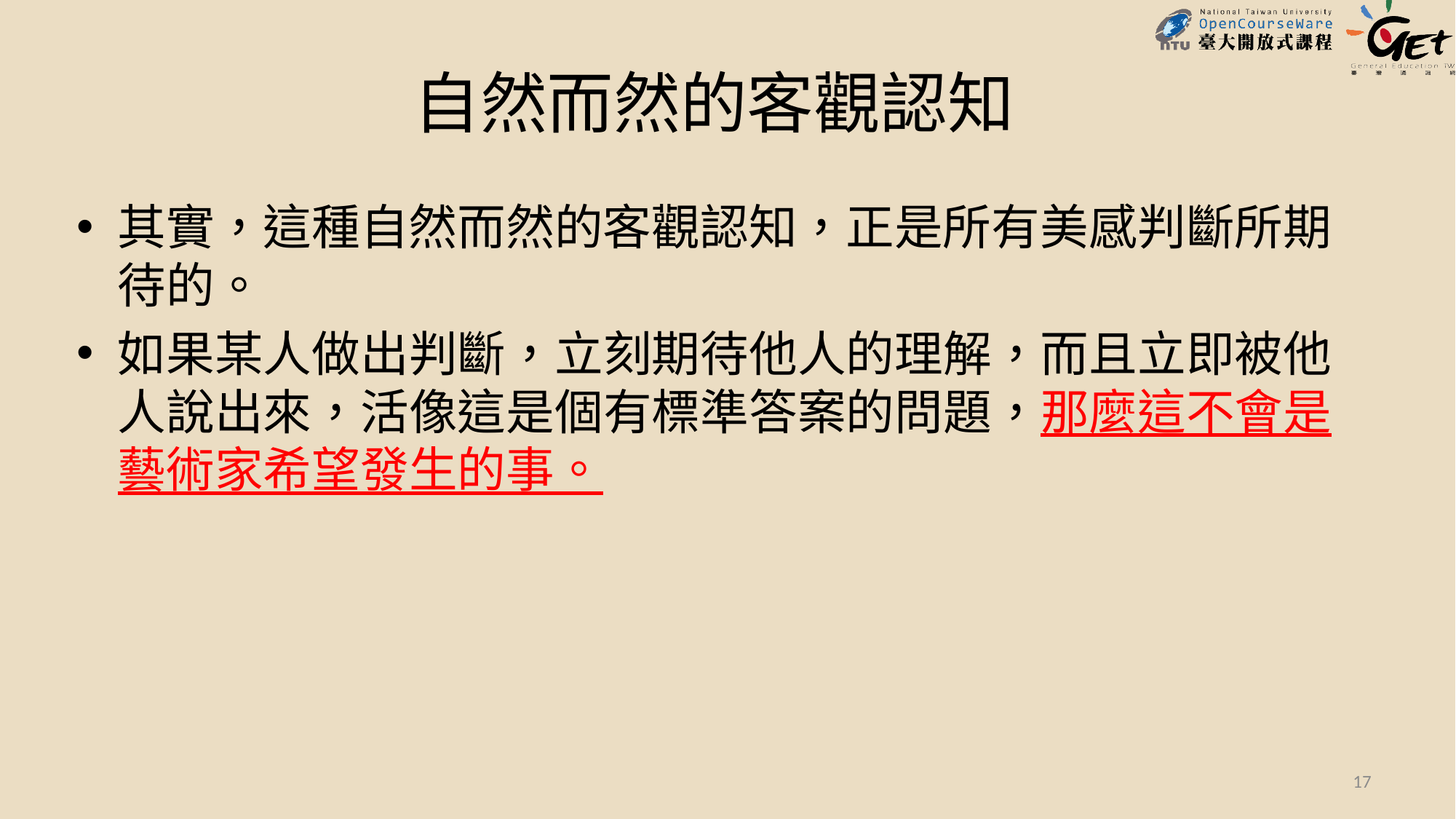

# 自然而然的客觀認知
其實，這種自然而然的客觀認知，正是所有美感判斷所期待的。
如果某人做出判斷，立刻期待他人的理解，而且立即被他人說出來，活像這是個有標準答案的問題，那麼這不會是藝術家希望發生的事。
17